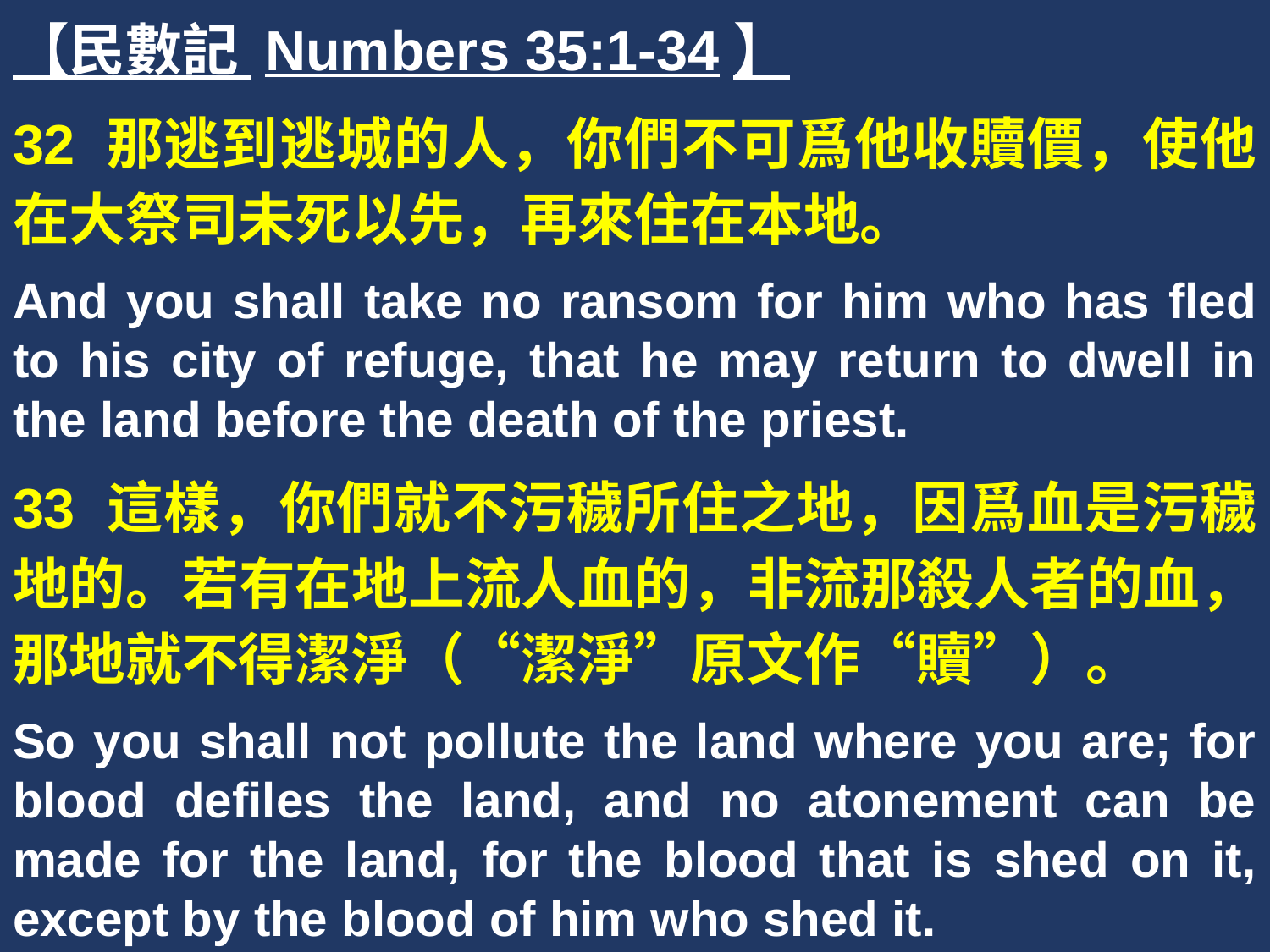

【民數記 Numbers 35:1-34】
32 那逃到逃城的人，你們不可爲他收贖價，使他在大祭司未死以先，再來住在本地。
And you shall take no ransom for him who has fled to his city of refuge, that he may return to dwell in the land before the death of the priest.
33 這樣，你們就不污穢所住之地，因爲血是污穢地的。若有在地上流人血的，非流那殺人者的血，那地就不得潔淨（“潔淨”原文作“贖”）。
So you shall not pollute the land where you are; for blood defiles the land, and no atonement can be made for the land, for the blood that is shed on it, except by the blood of him who shed it.